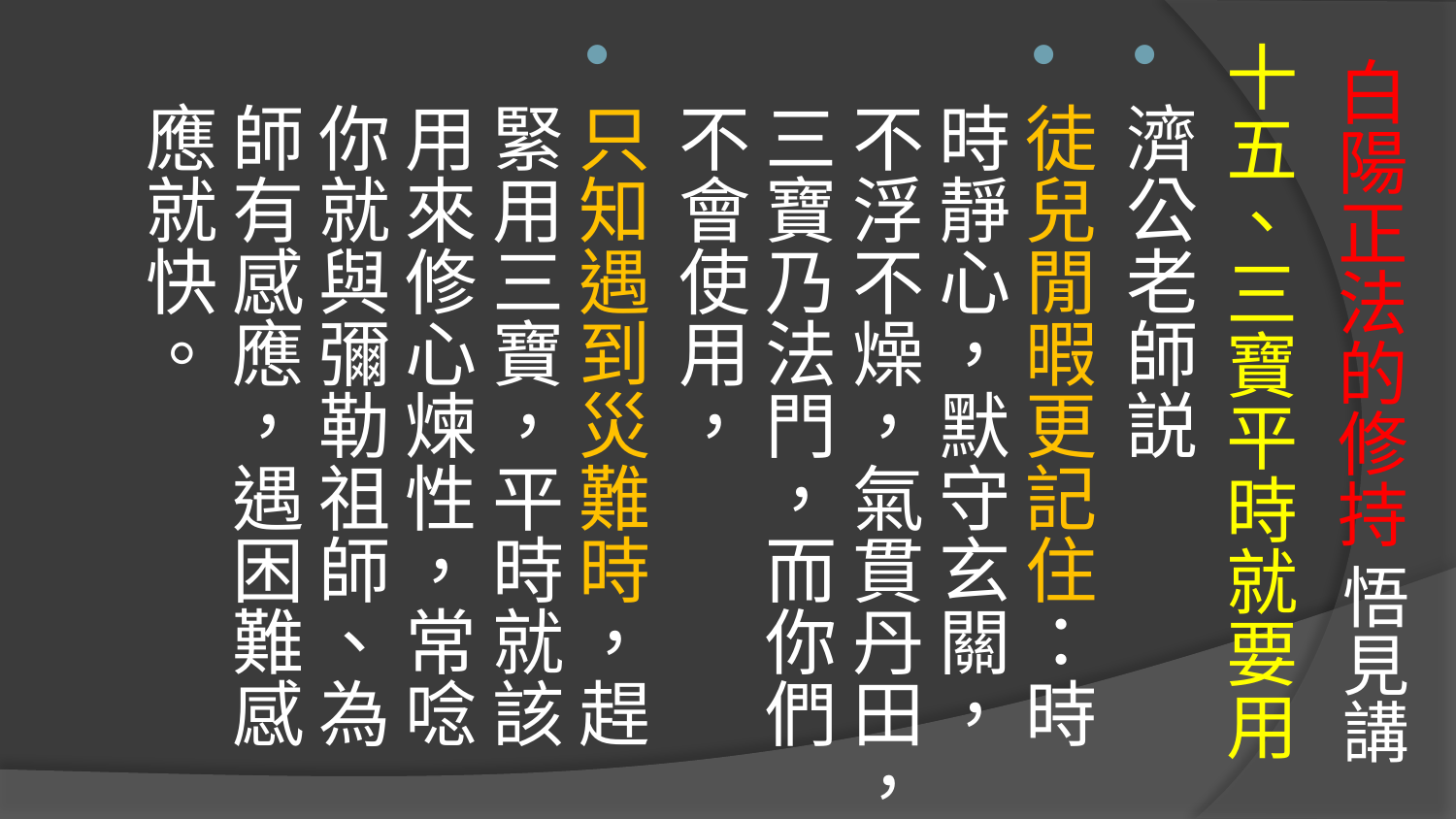

十五、三寶平時就要用
濟公老師説
徒兒閒暇更記住：時時靜心，默守玄關，不浮不燥，氣貫丹田，三寶乃法門，而你們不會使用，
只知遇到災難時，趕緊用三寶，平時就該用來修心煉性，常唸你就與彌勒祖師、為師有感應，遇困難感應就快。

# 白陽正法的修持 悟見講